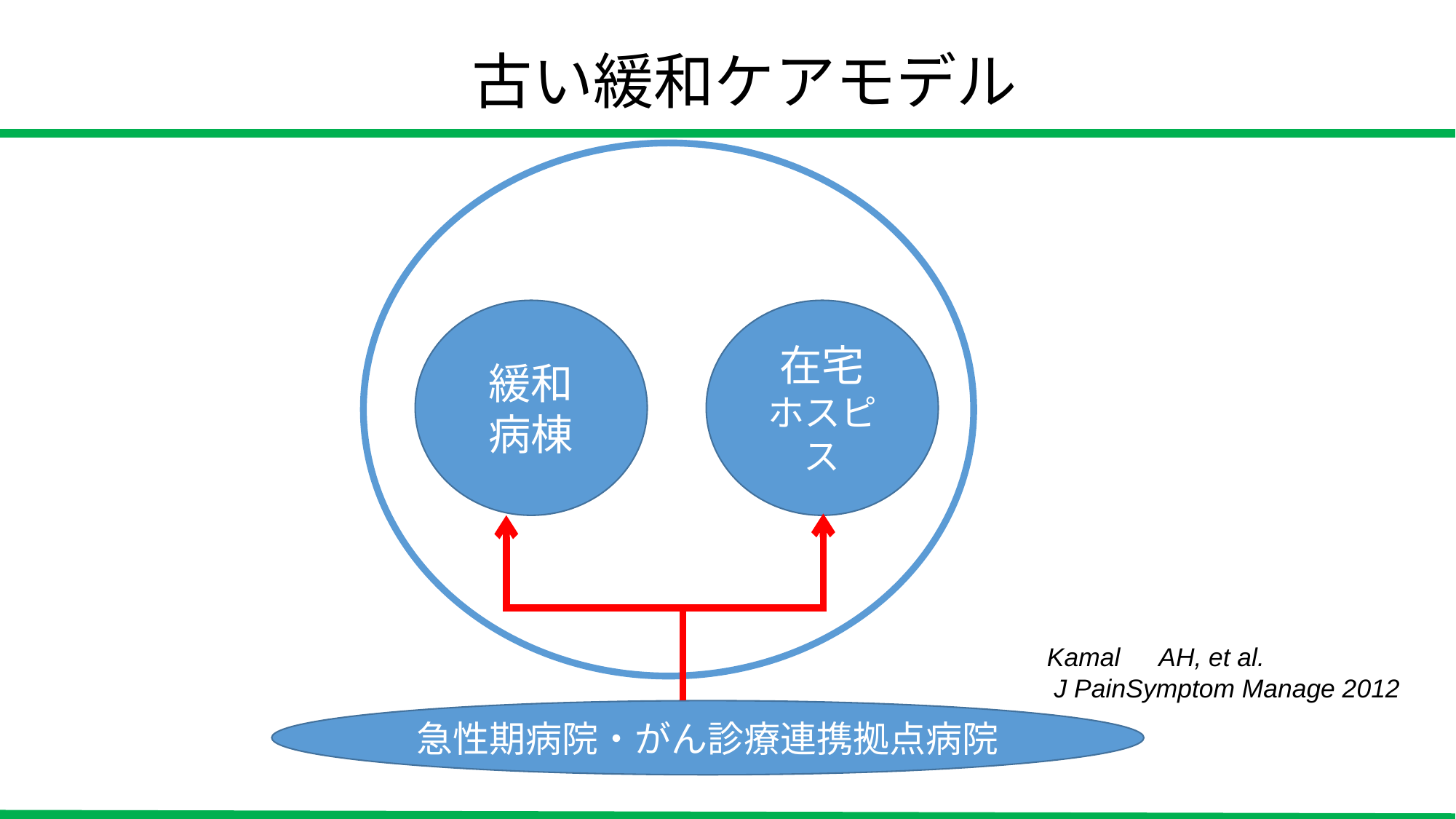

古い緩和ケアモデル

緩和
病棟
在宅
ホスピス
Kamal　AH, et al.
 J PainSymptom Manage 2012
急性期病院・がん診療連携拠点病院